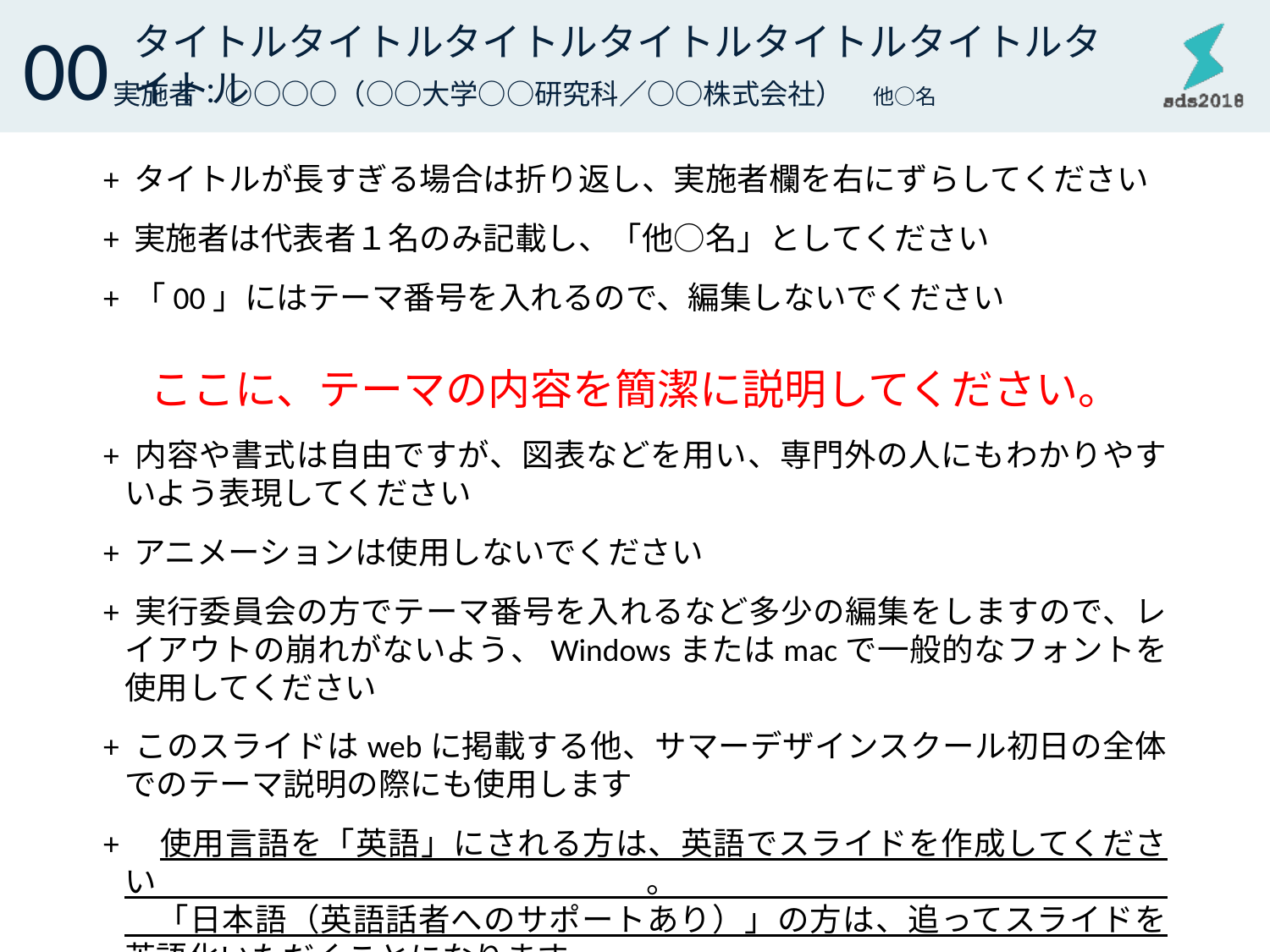

00
タイトルタイトルタイトルタイトルタイトルタイトルタイトル
実施者：○○○○（○○大学○○研究科／○○株式会社）　他○名
+ タイトルが長すぎる場合は折り返し、実施者欄を右にずらしてください
+ 実施者は代表者１名のみ記載し、「他○名」としてください
+ 「00」にはテーマ番号を入れるので、編集しないでください
ここに、テーマの内容を簡潔に説明してください。
+ 内容や書式は自由ですが、図表などを用い、専門外の人にもわかりやすいよう表現してください
+ アニメーションは使用しないでください
+ 実行委員会の方でテーマ番号を入れるなど多少の編集をしますので、レイアウトの崩れがないよう、Windowsまたはmacで一般的なフォントを使用してください
+ このスライドはwebに掲載する他、サマーデザインスクール初日の全体でのテーマ説明の際にも使用します
+　使用言語を「英語」にされる方は、英語でスライドを作成してください。
　「日本語（英語話者へのサポートあり）」の方は、追ってスライドを英語化いただくことになります。